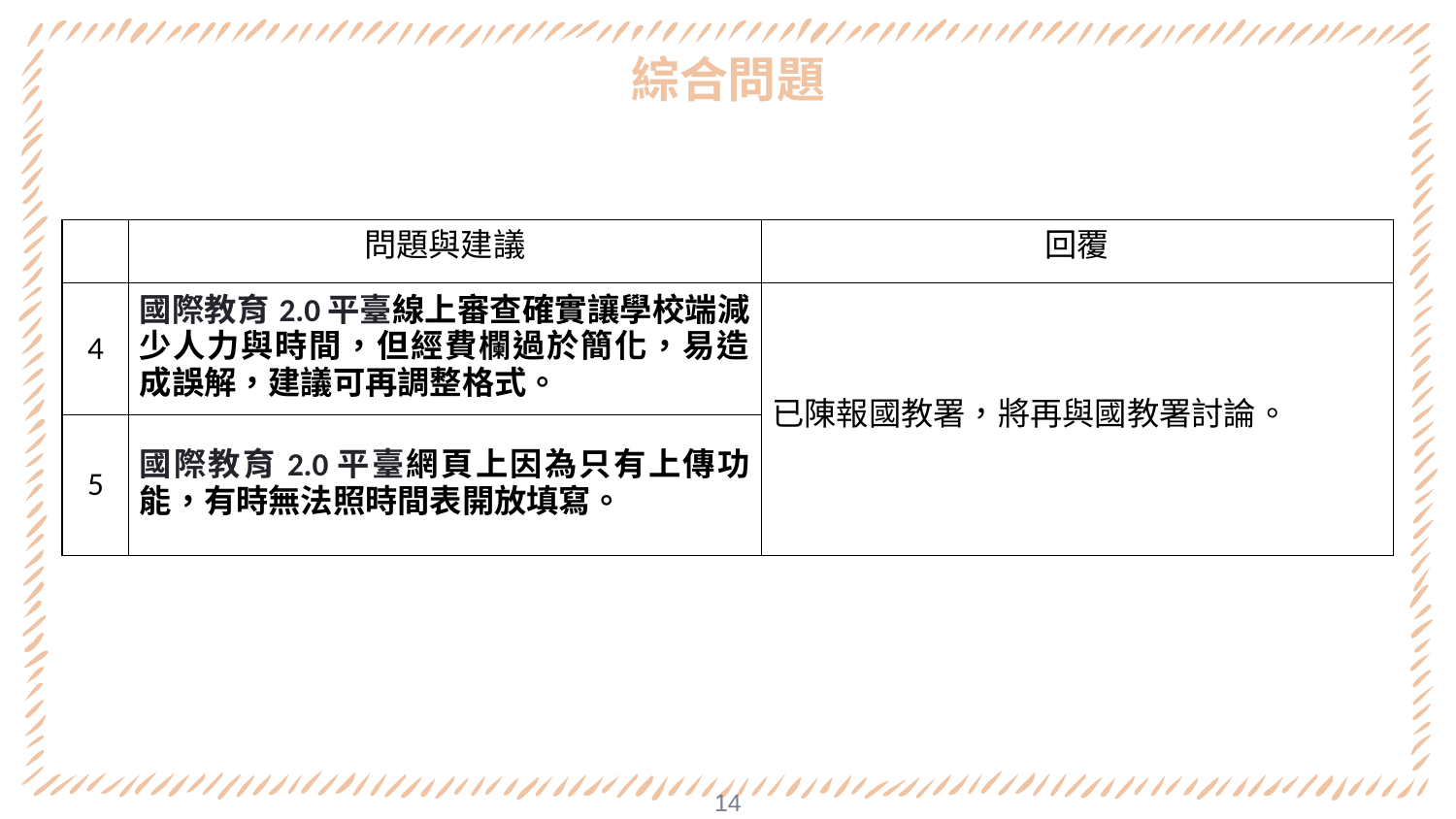

# 綜合問題
|  | 問題與建議 | 回覆 |
| --- | --- | --- |
| 4 | 國際教育2.0平臺線上審查確實讓學校端減少人力與時間，但經費欄過於簡化，易造成誤解，建議可再調整格式。 | 已陳報國教署，將再與國教署討論。 |
| 5 | 國際教育2.0平臺網頁上因為只有上傳功能，有時無法照時間表開放填寫。 |  |
14